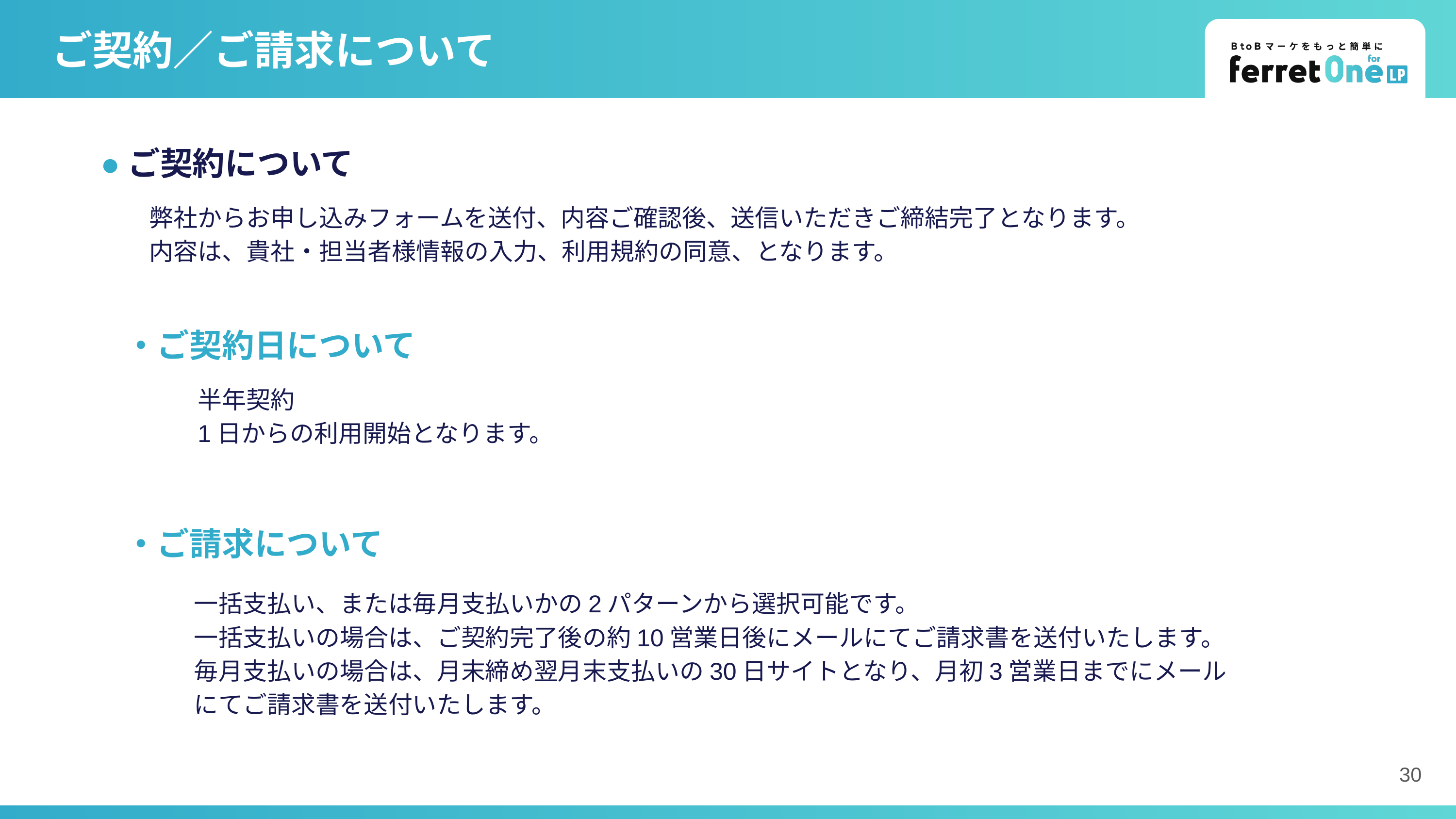

# ご契約／ご請求について
●ご契約について
弊社からお申し込みフォームを送付、内容ご確認後、送信いただきご締結完了となります。
内容は、貴社・担当者様情報の入力、利用規約の同意、となります。
・ご契約日について
半年契約
1日からの利用開始となります。
・ご請求について
一括支払い、または毎月支払いかの2パターンから選択可能です。
一括支払いの場合は、ご契約完了後の約10営業日後にメールにてご請求書を送付いたします。
毎月支払いの場合は、月末締め翌月末支払いの30日サイトとなり、月初3営業日までにメールにてご請求書を送付いたします。
30